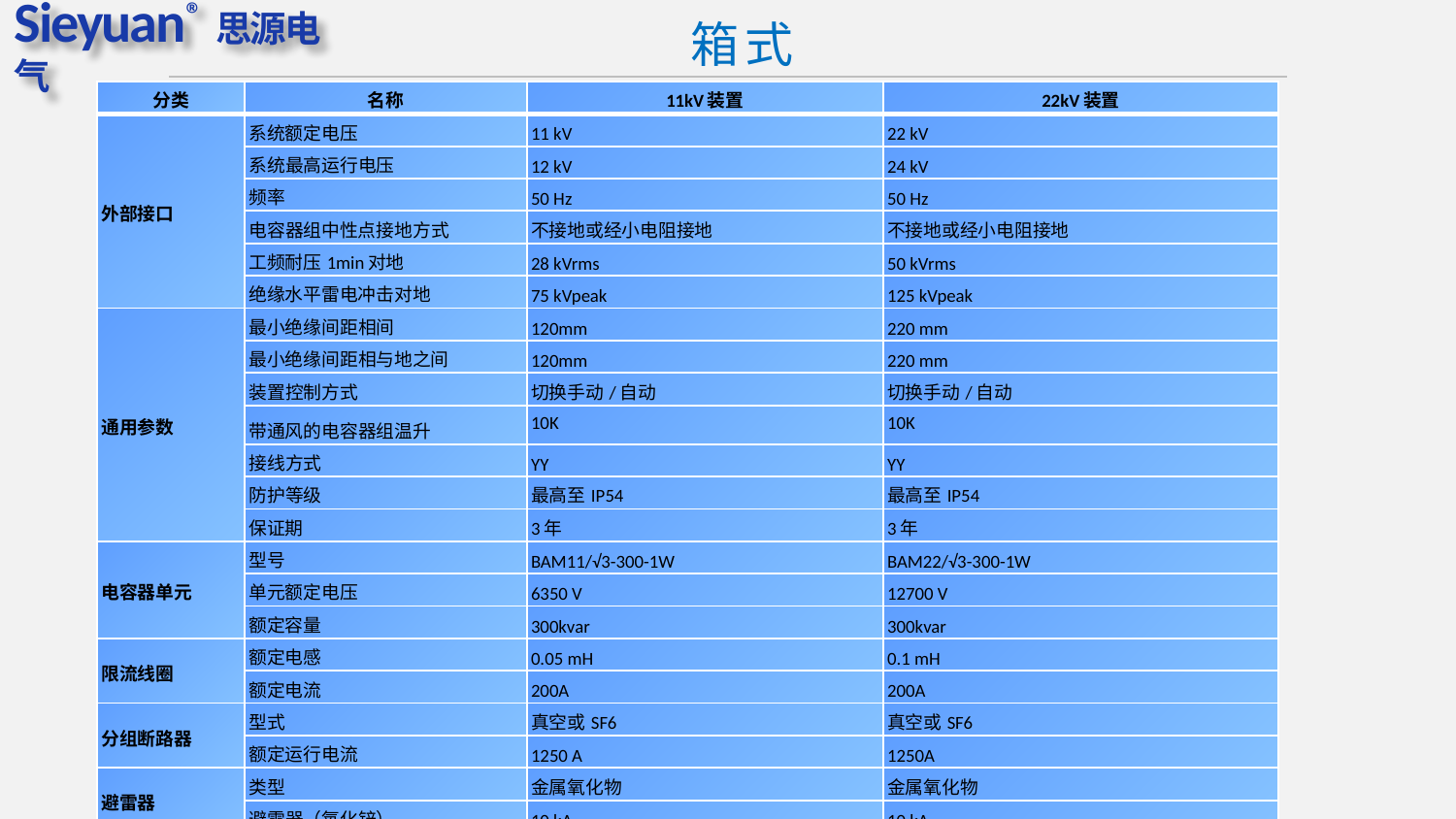

箱式
| 分类 | 名称 | 11kV装置 | 22kV装置 |
| --- | --- | --- | --- |
| 外部接口 | 系统额定电压 | 11 kV | 22 kV |
|  | 系统最高运行电压 | 12 kV | 24 kV |
|  | 频率 | 50 Hz | 50 Hz |
|  | 电容器组中性点接地方式 | 不接地或经小电阻接地 | 不接地或经小电阻接地 |
|  | 工频耐压1min对地 | 28 kVrms | 50 kVrms |
|  | 绝缘水平雷电冲击对地 | 75 kVpeak | 125 kVpeak |
| 通用参数 | 最小绝缘间距相间 | 120mm | 220 mm |
|  | 最小绝缘间距相与地之间 | 120mm | 220 mm |
|  | 装置控制方式 | 切换手动/自动 | 切换手动/自动 |
|  | 带通风的电容器组温升 | 10K | 10K |
|  | 接线方式 | YY | YY |
|  | 防护等级 | 最高至IP54 | 最高至IP54 |
|  | 保证期 | 3年 | 3年 |
| 电容器单元 | 型号 | BAM11/√3-300-1W | BAM22/√3-300-1W |
|  | 单元额定电压 | 6350 V | 12700 V |
|  | 额定容量 | 300kvar | 300kvar |
| 限流线圈 | 额定电感 | 0.05 mH | 0.1 mH |
|  | 额定电流 | 200A | 200A |
| 分组断路器 | 型式 | 真空或SF6 | 真空或SF6 |
|  | 额定运行电流 | 1250 A | 1250A |
| 避雷器 | 类型 | 金属氧化物 | 金属氧化物 |
|  | 避雷器（氧化锌） | 10 kA | 10 kA |